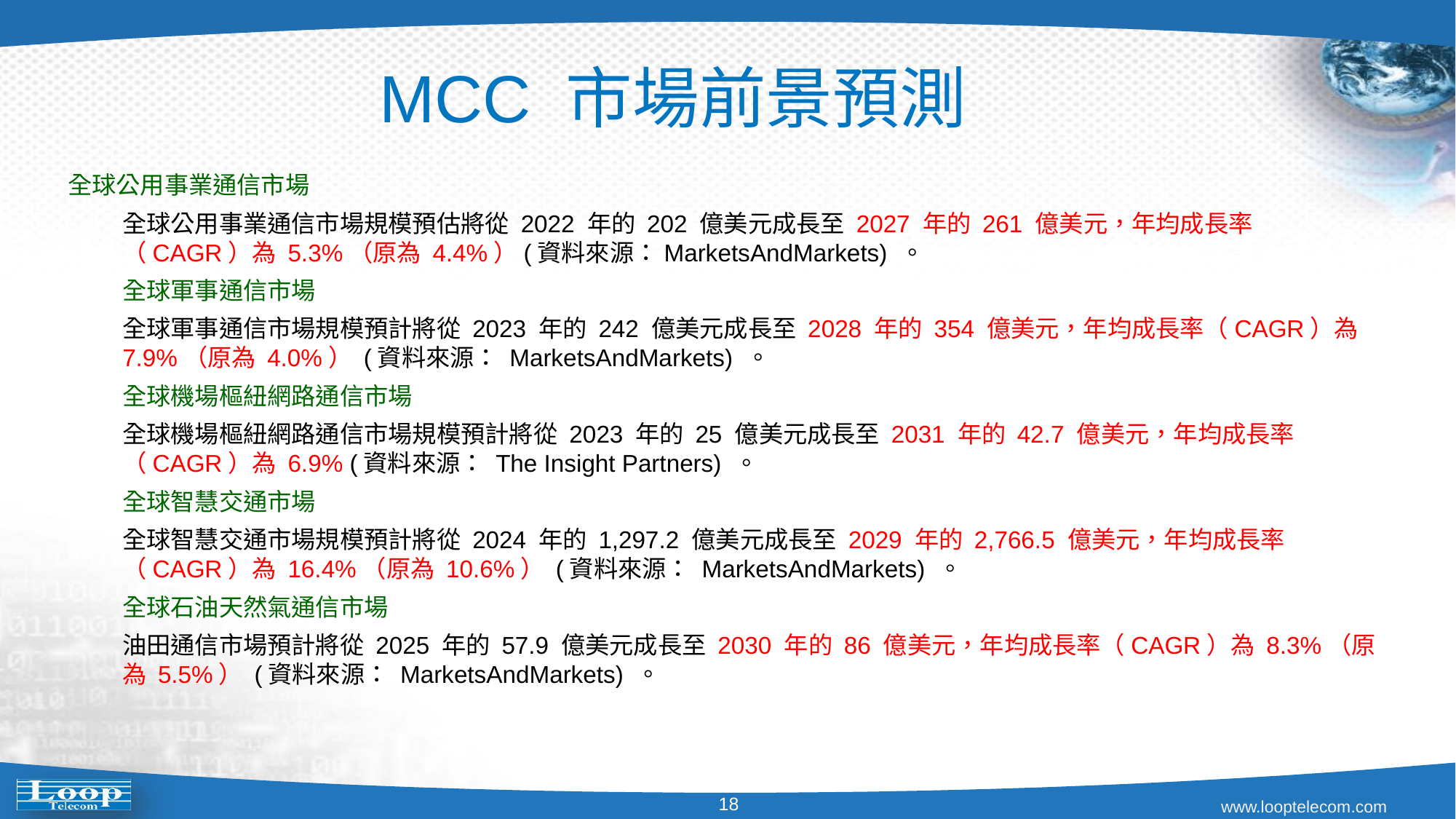

MCC 市場前景預測
全球公用事業通信市場
全球公用事業通信市場規模預估將從 2022 年的 202 億美元成長至 2027 年的 261 億美元，年均成長率（CAGR）為 5.3%（原為 4.4%）(資料來源：MarketsAndMarkets) 。
全球軍事通信市場
全球軍事通信市場規模預計將從 2023 年的 242 億美元成長至 2028 年的 354 億美元，年均成長率（CAGR）為 7.9%（原為 4.0%） (資料來源： MarketsAndMarkets) 。
全球機場樞紐網路通信市場
全球機場樞紐網路通信市場規模預計將從 2023 年的 25 億美元成長至 2031 年的 42.7 億美元，年均成長率（CAGR）為 6.9% (資料來源： The Insight Partners) 。
全球智慧交通市場
全球智慧交通市場規模預計將從 2024 年的 1,297.2 億美元成長至 2029 年的 2,766.5 億美元，年均成長率（CAGR）為 16.4%（原為 10.6%） (資料來源： MarketsAndMarkets) 。
全球石油天然氣通信市場
油田通信市場預計將從 2025 年的 57.9 億美元成長至 2030 年的 86 億美元，年均成長率（CAGR）為 8.3%（原為 5.5%） (資料來源： MarketsAndMarkets) 。
18